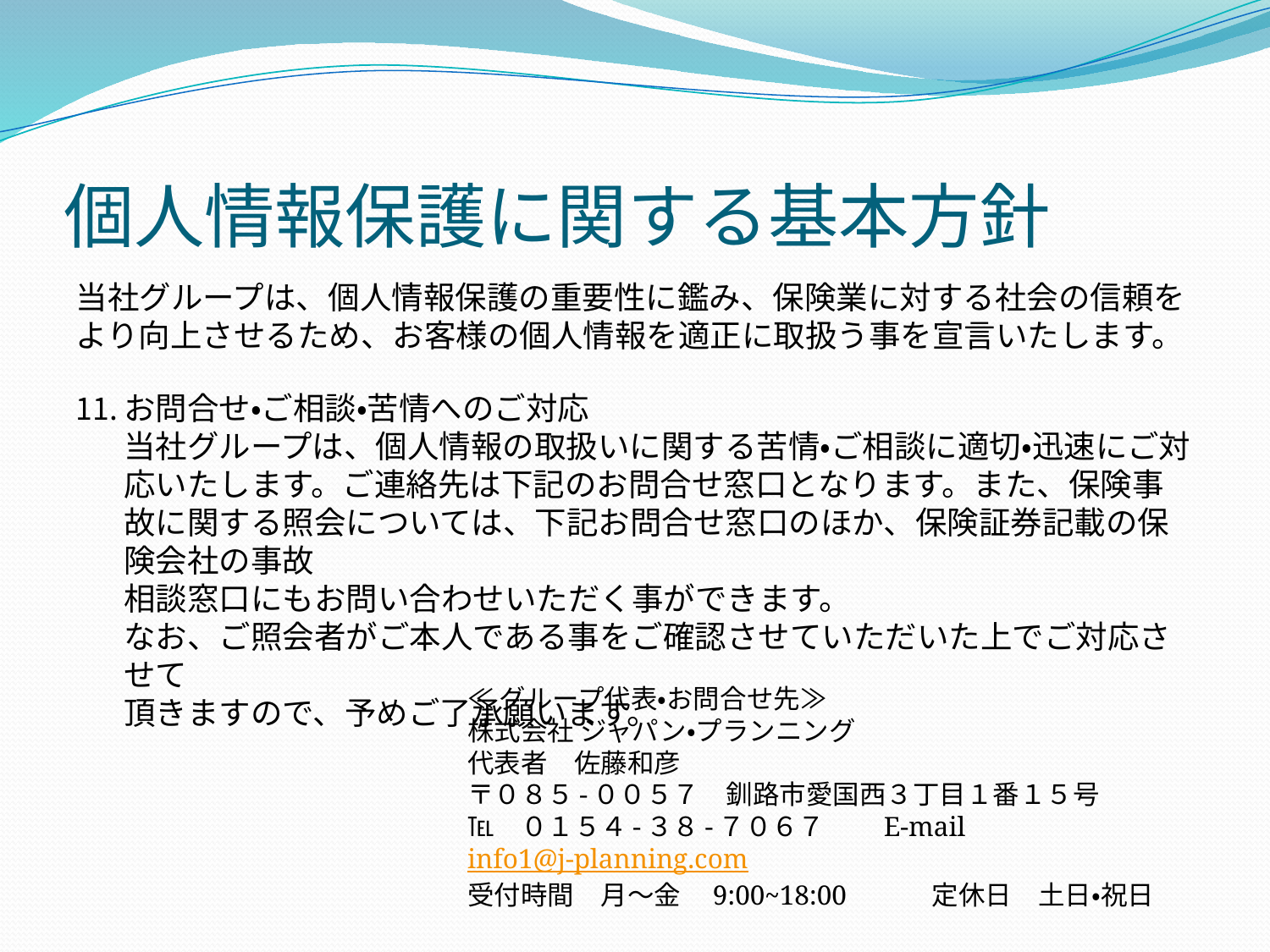

# 個人情報保護に関する基本方針
当社グループは、個人情報保護の重要性に鑑み、保険業に対する社会の信頼を
より向上させるため、お客様の個人情報を適正に取扱う事を宣言いたします。
お問合せ・ご相談・苦情へのご対応
当社グループは、個人情報の取扱いに関する苦情・ご相談に適切・迅速にご対応いたします。ご連絡先は下記のお問合せ窓口となります。また、保険事故に関する照会については、下記お問合せ窓口のほか、保険証券記載の保険会社の事故
相談窓口にもお問い合わせいただく事ができます。
なお、ご照会者がご本人である事をご確認させていただいた上でご対応させて
頂きますので、予めご了承願います。
≪グループ代表・お問合せ先≫
株式会社 ジャパン・プランニング
代表者　佐藤和彦
〒０８５-００５７　釧路市愛国西３丁目１番１５号
℡　０１５４-３８-７０６７　　E-mail　info1@j-planning.com
受付時間　月～金　9:00~18:00　　　定休日　土日・祝日